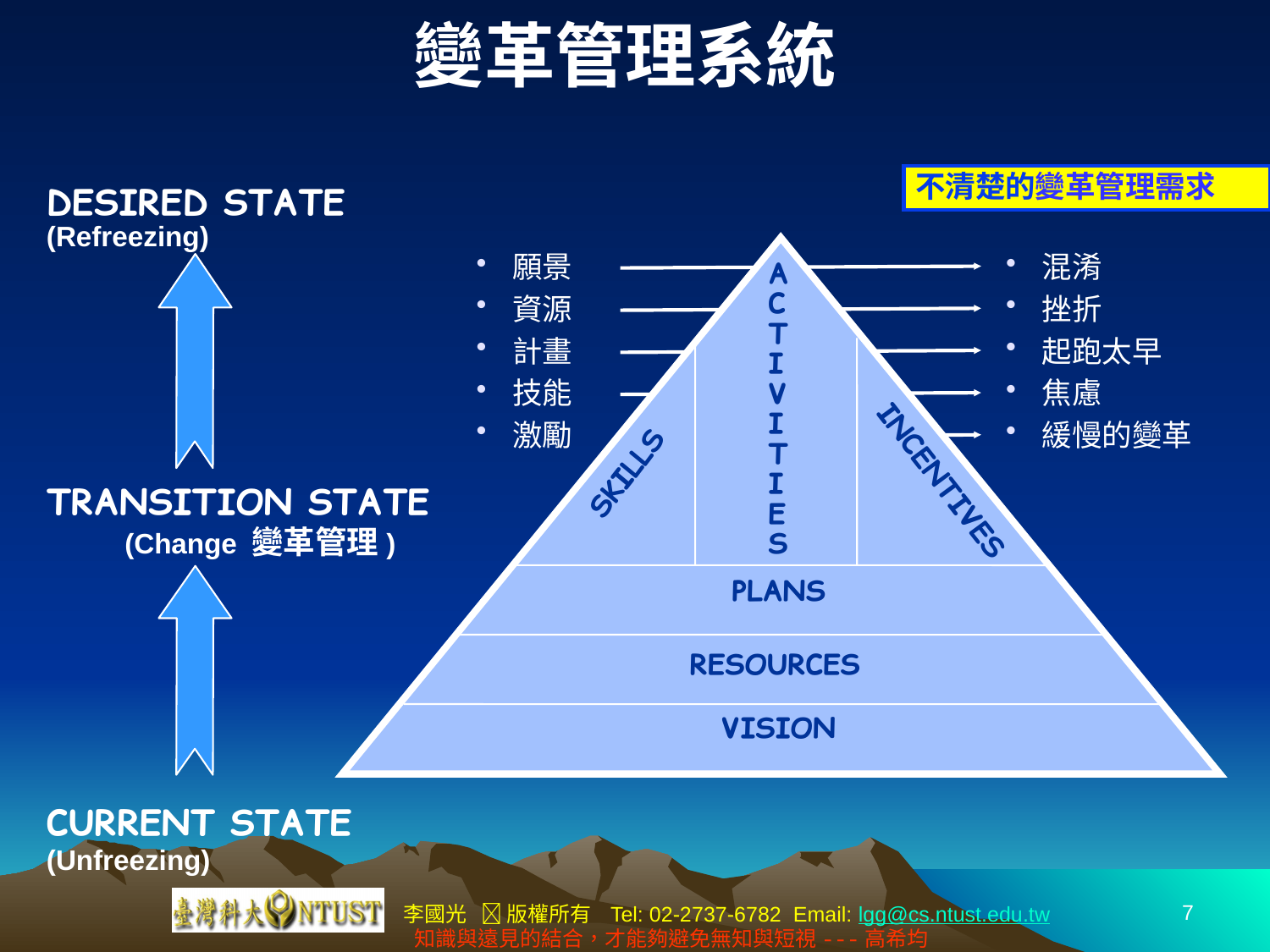

# 變革管理系統
不清楚的變革管理需求
DESIRED STATE
(Refreezing)

願景
資源
計畫
技能
激勵

混淆
挫折
起跑太早
焦慮
緩慢的變革

A
C
T
I
V
I
T
I
E
S

SKILLS
INCENTIVES
TRANSITION STATE
          (Change 變革管理)

PLANS

RESOURCES

VISION
CURRENT STATE
(Unfreezing)
7